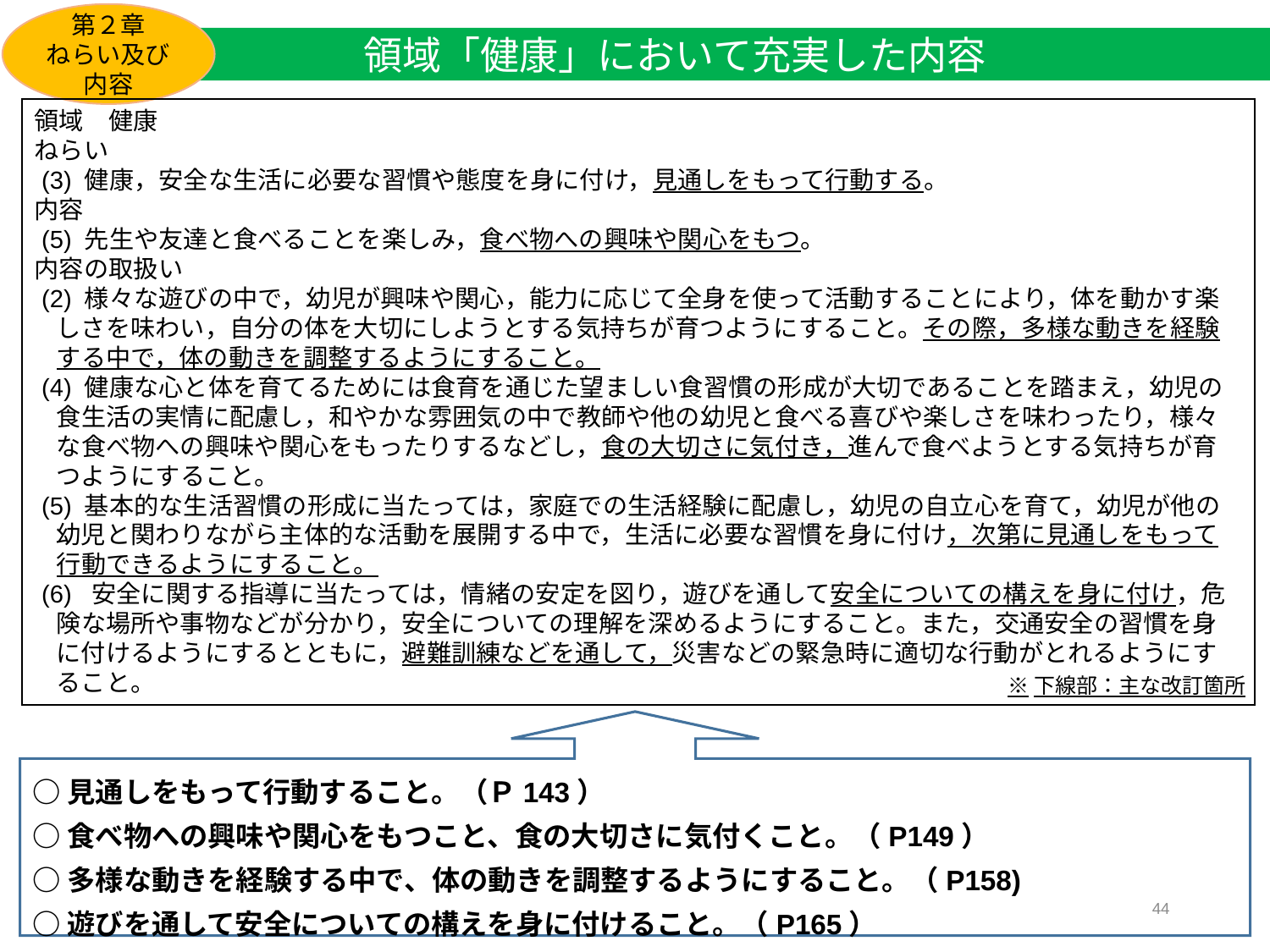

第２章
ねらい及び内容
領域「健康」において充実した内容
領域　健康
ねらい
 (3) 健康，安全な生活に必要な習慣や態度を身に付け，見通しをもって行動する。
内容
 (5) 先生や友達と食べることを楽しみ，食べ物への興味や関心をもつ。
内容の取扱い
 (2) 様々な遊びの中で，幼児が興味や関心，能力に応じて全身を使って活動することにより，体を動かす楽
    しさを味わい，自分の体を大切にしようとする気持ちが育つようにすること。その際，多様な動きを経験
    する中で，体の動きを調整するようにすること。
 (4) 健康な心と体を育てるためには食育を通じた望ましい食習慣の形成が大切であることを踏まえ，幼児の
    食生活の実情に配慮し，和やかな雰囲気の中で教師や他の幼児と食べる喜びや楽しさを味わったり，様々
    な食べ物への興味や関心をもったりするなどし，食の大切さに気付き，進んで食べようとする気持ちが育
    つようにすること。
 (5) 基本的な生活習慣の形成に当たっては，家庭での生活経験に配慮し，幼児の自立心を育て，幼児が他の
    幼児と関わりながら主体的な活動を展開する中で，生活に必要な習慣を身に付け，次第に見通しをもって
    行動できるようにすること。
 (6)  安全に関する指導に当たっては，情緒の安定を図り，遊びを通して安全についての構えを身に付け，危
    険な場所や事物などが分かり，安全についての理解を深めるようにすること。また，交通安全の習慣を身
    に付けるようにするとともに，避難訓練などを通して，災害などの緊急時に適切な行動がとれるようにす
    ること。

※下線部：主な改訂箇所
○見通しをもって行動すること。（Ｐ143）
○食べ物への興味や関心をもつこと、食の大切さに気付くこと。（P149）
○多様な動きを経験する中で、体の動きを調整するようにすること。（P158)
○遊びを通して安全についての構えを身に付けること。（P165）

44